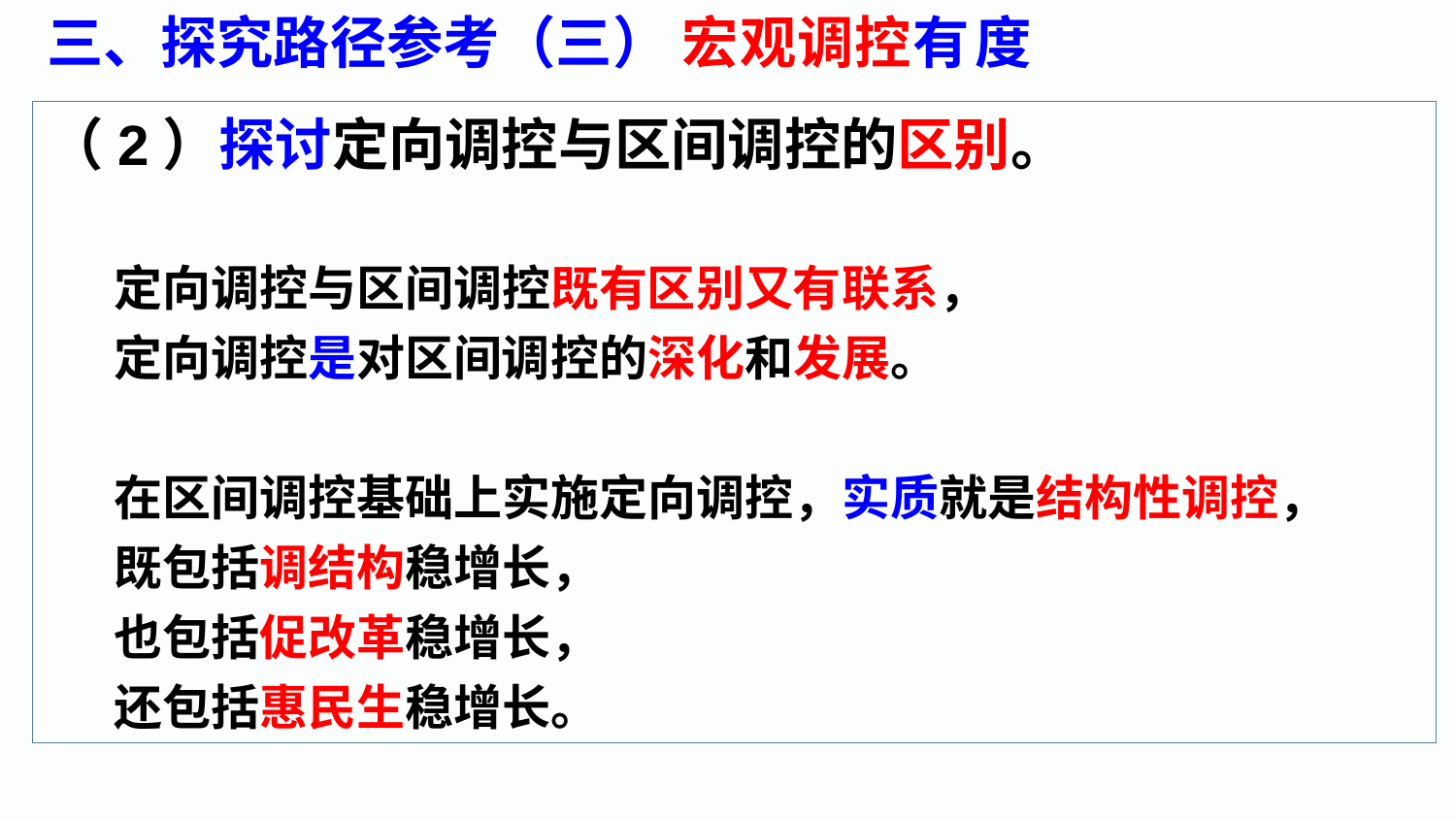

三、探究路径参考（三） 宏观调控有度
（2）探讨定向调控与区间调控的区别。

     定向调控与区间调控既有区别又有联系，
     定向调控是对区间调控的深化和发展。

     在区间调控基础上实施定向调控，实质就是结构性调控，
     既包括调结构稳增长，
     也包括促改革稳增长，
     还包括惠民生稳增长。